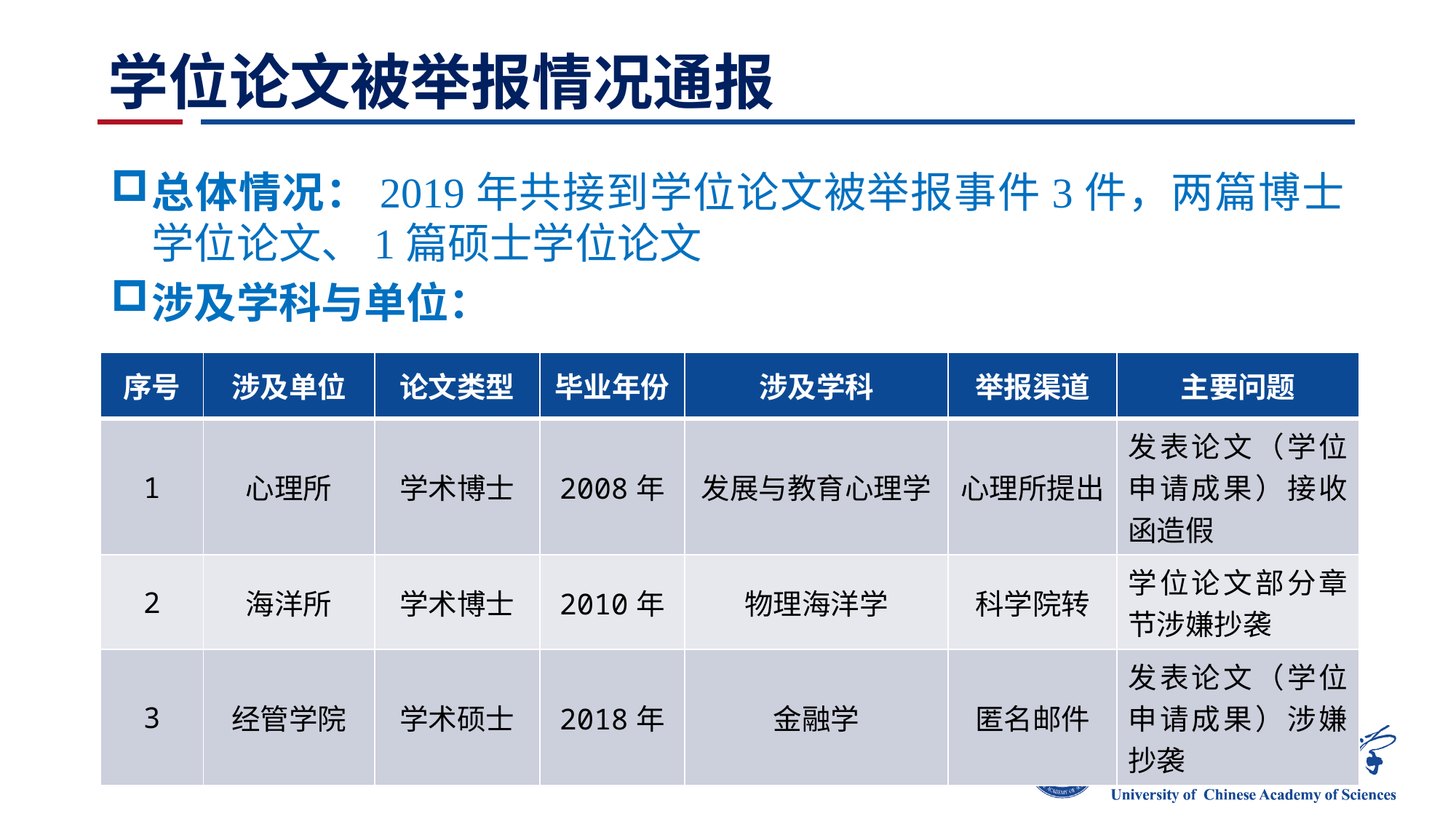

# 学位论文被举报情况通报
总体情况：2019年共接到学位论文被举报事件3件，两篇博士学位论文、1篇硕士学位论文
涉及学科与单位：

| 序号 | 涉及单位 | 论文类型 | 毕业年份 | 涉及学科 | 举报渠道 | 主要问题 |
| --- | --- | --- | --- | --- | --- | --- |
| 1 | 心理所 | 学术博士 | 2008年 | 发展与教育心理学 | 心理所提出 | 发表论文（学位申请成果）接收函造假 |
| 2 | 海洋所 | 学术博士 | 2010年 | 物理海洋学 | 科学院转 | 学位论文部分章节涉嫌抄袭 |
| 3 | 经管学院 | 学术硕士 | 2018年 | 金融学 | 匿名邮件 | 发表论文（学位申请成果）涉嫌抄袭 |